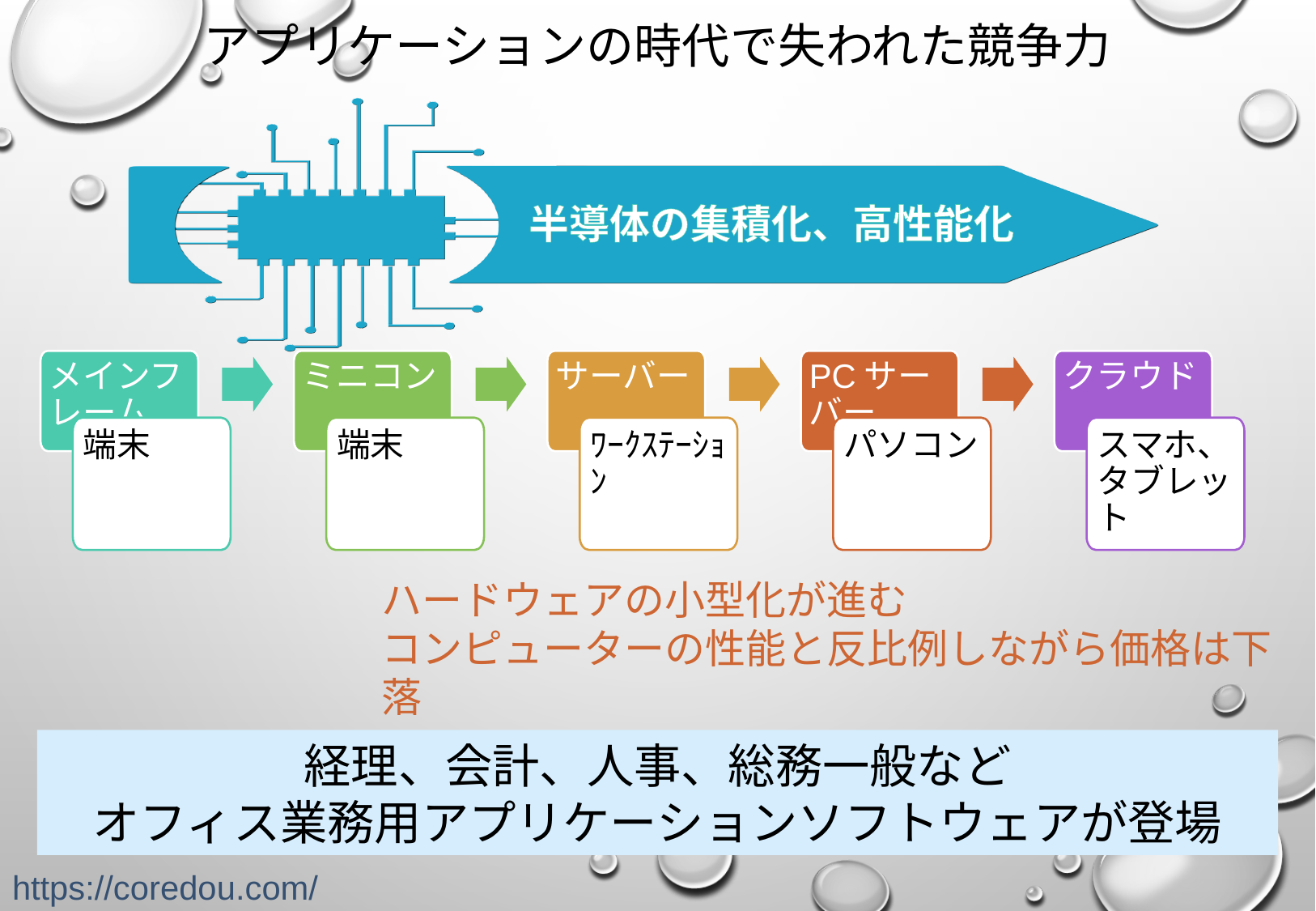

# アプリケーションの時代で失われた競争力

半導体の集積化、高性能化
メインフレーム
ミニコン
サーバー
PCサーバー
クラウド

端末
端末
ﾜｰｸｽﾃｰｼｮﾝ
パソコン
スマホ、
タブレット
ハードウェアの小型化が進む
コンピューターの性能と反比例しながら価格は下落
経理、会計、人事、総務一般など
オフィス業務用アプリケーションソフトウェアが登場
https://coredou.com/